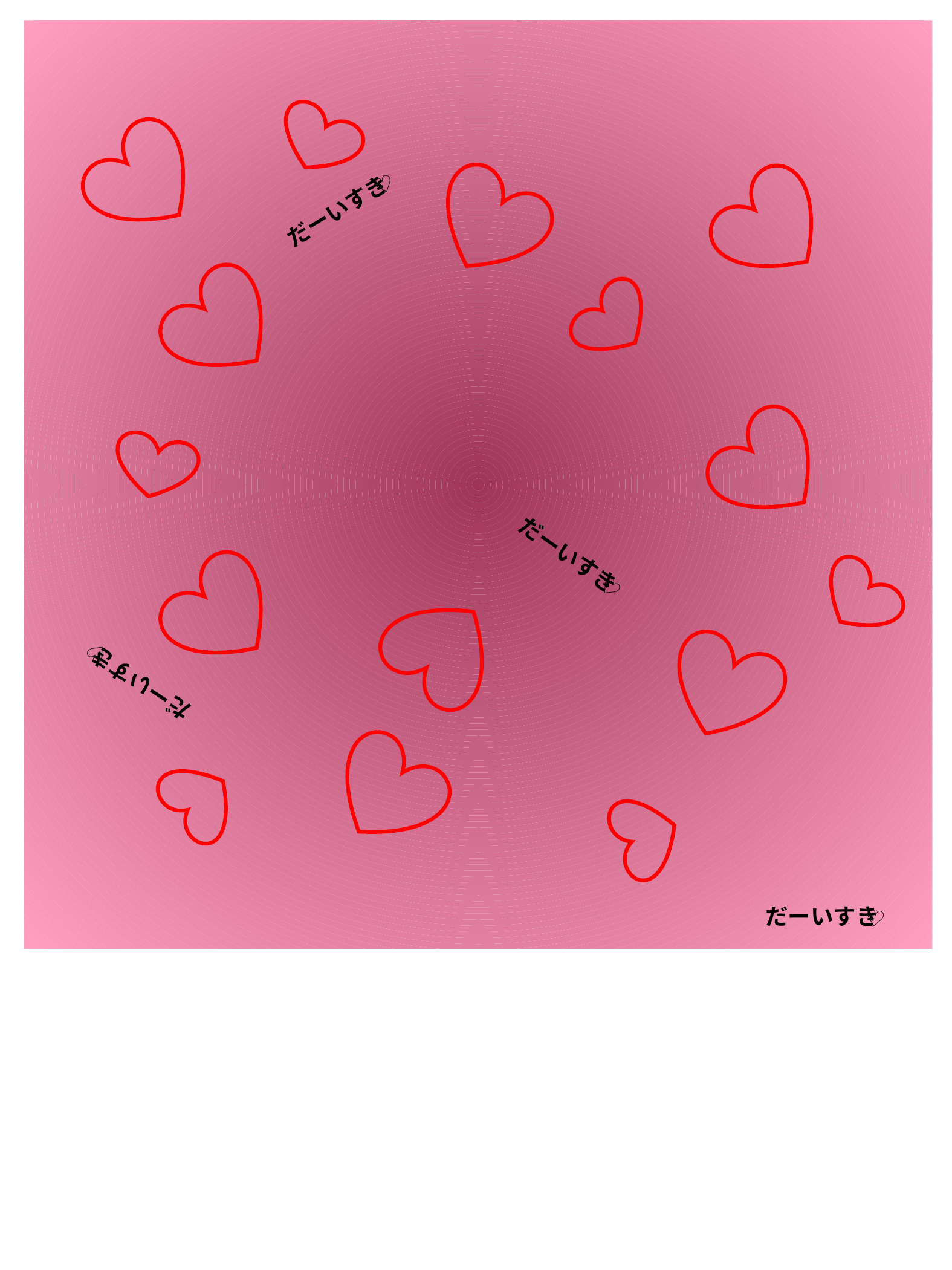

だーいすき
♡

だーいすき
♡

だーいすき
♡

だーいすき
♡